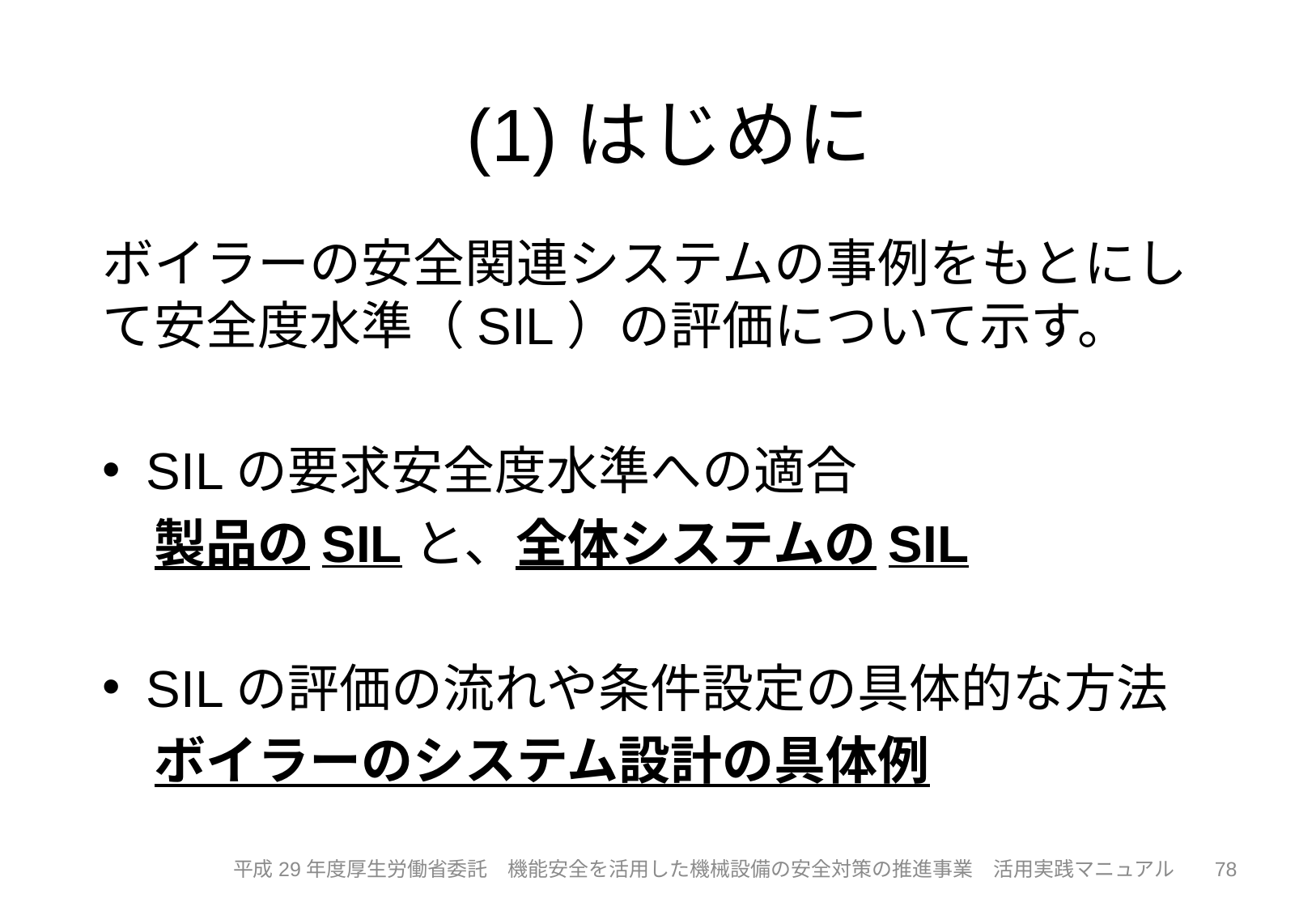

# (1)はじめに
ボイラーの安全関連システムの事例をもとにして安全度水準（SIL）の評価について示す。

SILの要求安全度水準への適合
　製品のSILと、全体システムのSIL

SILの評価の流れや条件設定の具体的な方法
　ボイラーのシステム設計の具体例
78
平成29年度厚生労働省委託　機能安全を活用した機械設備の安全対策の推進事業　活用実践マニュアル